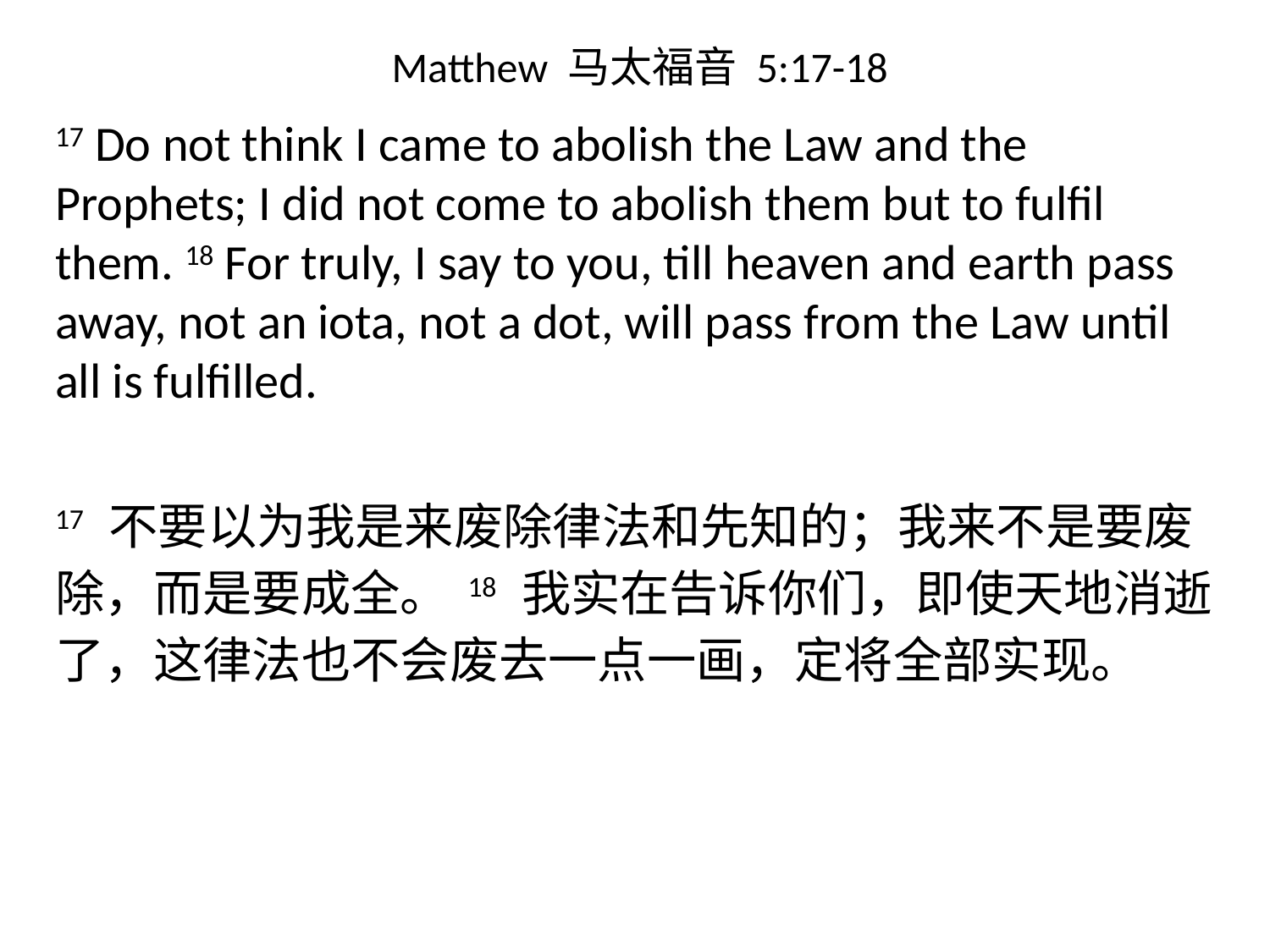

# Matthew 马太福音 5:17-18
17 Do not think I came to abolish the Law and the Prophets; I did not come to abolish them but to fulfil them. 18 For truly, I say to you, till heaven and earth pass away, not an iota, not a dot, will pass from the Law until all is fulfilled.

17  不要以为我是来废除律法和先知的；我来不是要废除，而是要成全。 18  我实在告诉你们，即使天地消逝了，这律法也不会废去一点一画，定将全部实现。